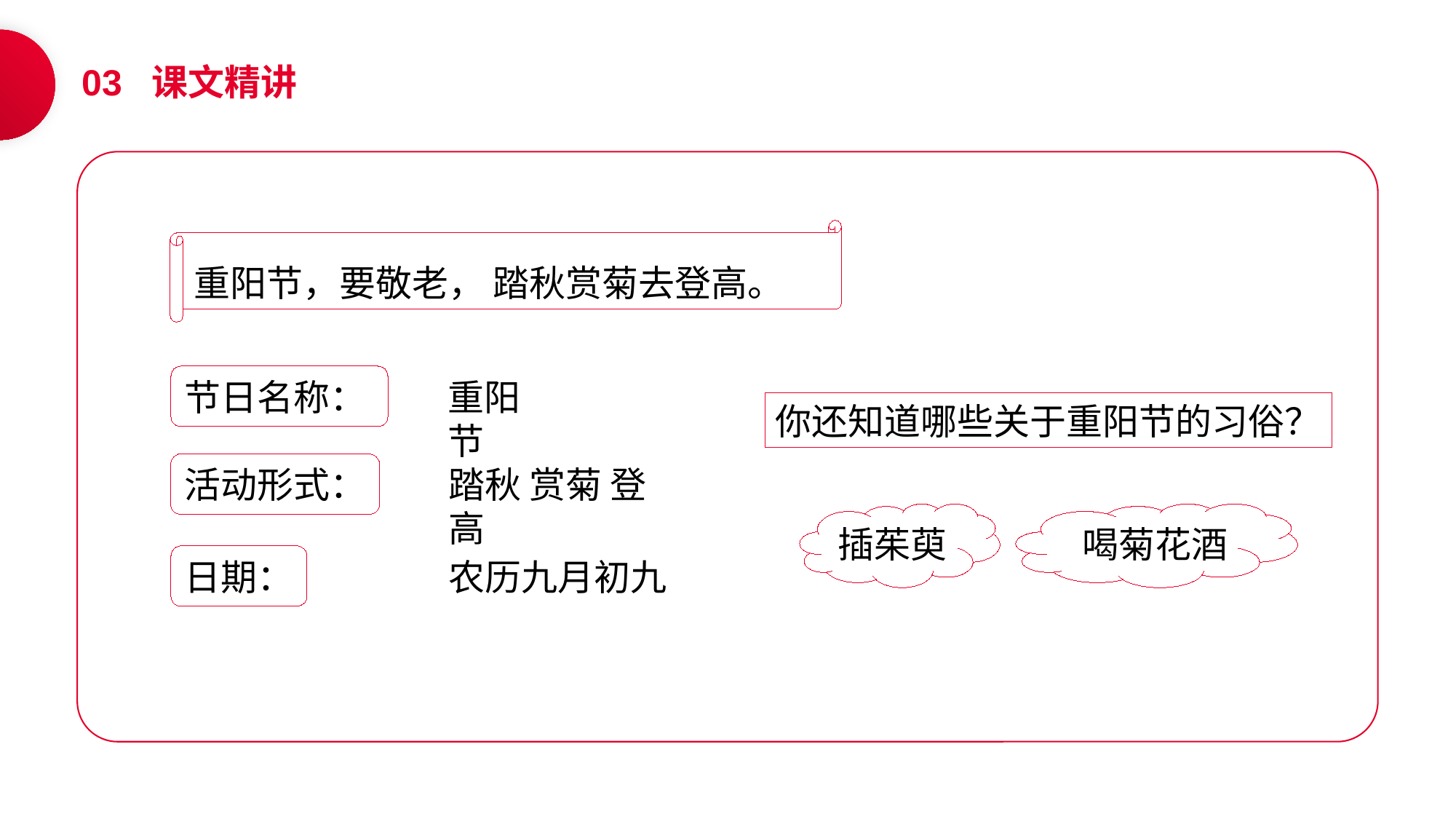

03  课文精讲
重阳节，要敬老， 踏秋赏菊去登高。
节日名称：
重阳节
你还知道哪些关于重阳节的习俗？
活动形式：
踏秋 赏菊 登高
插茱萸
 喝菊花酒
日期：
农历九月初九